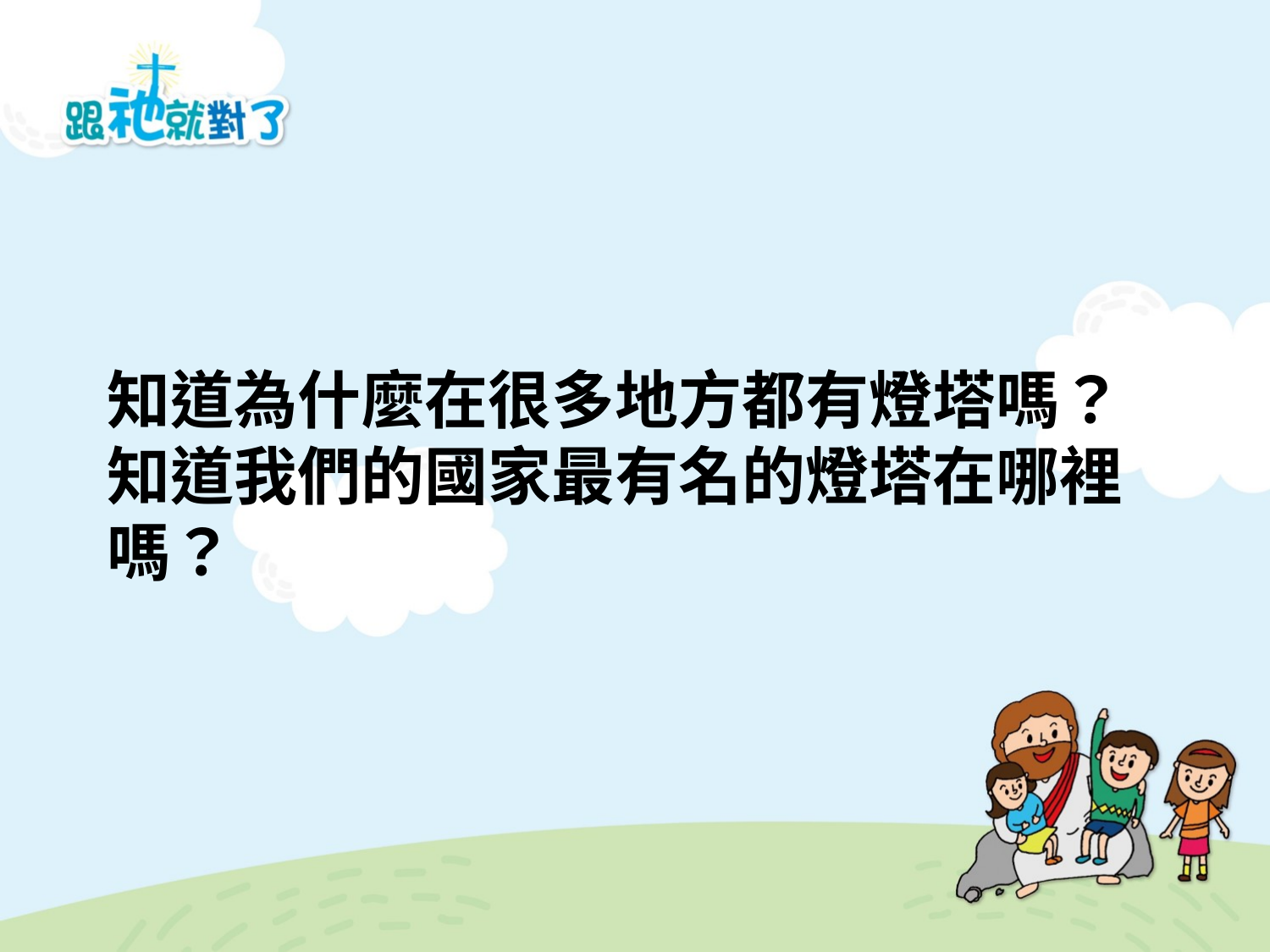

知道為什麼在很多地方都有燈塔嗎？知道我們的國家最有名的燈塔在哪裡嗎？